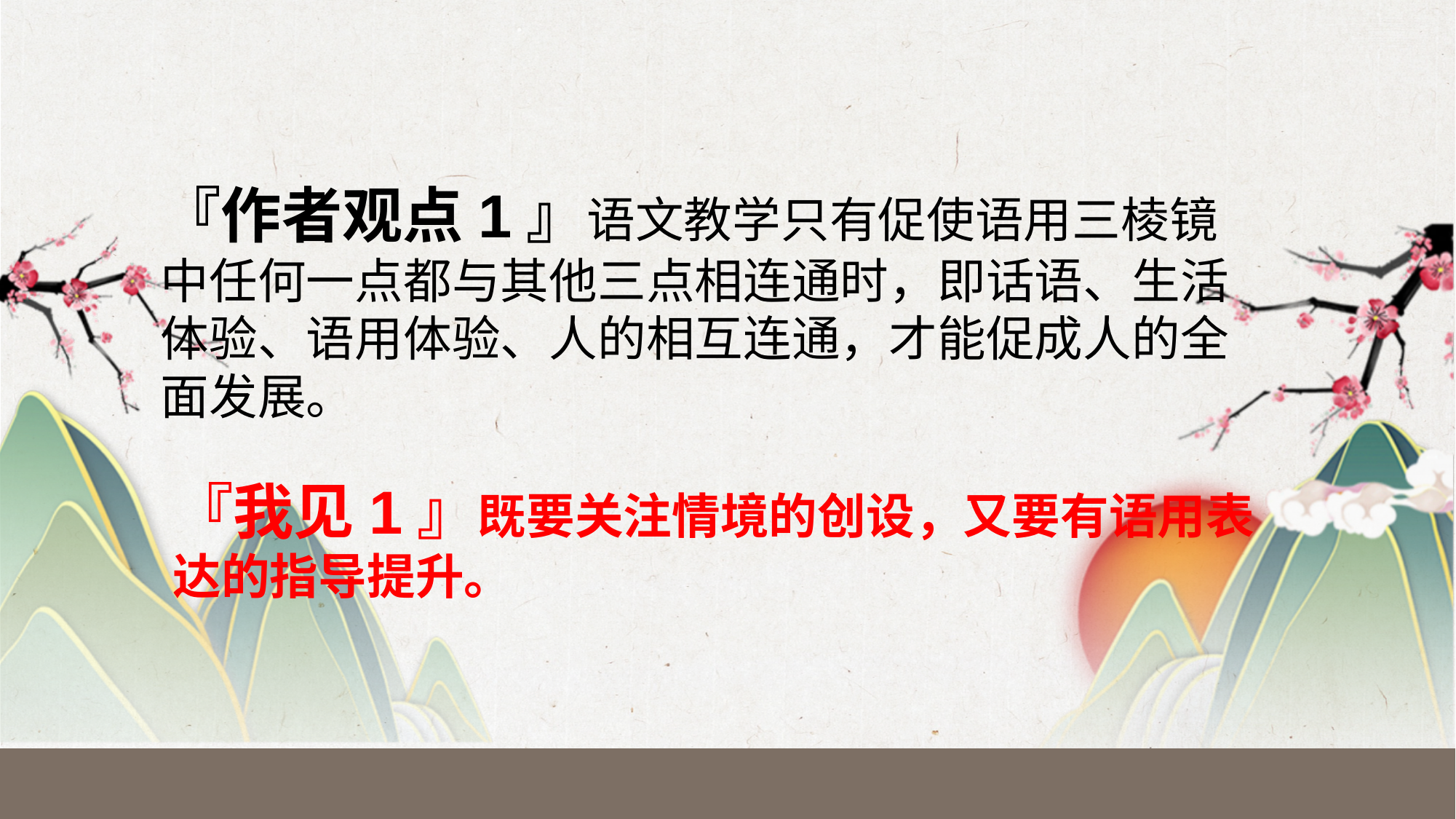

『作者观点1』语文教学只有促使语用三棱镜中任何一点都与其他三点相连通时，即话语、生活体验、语用体验、人的相互连通，才能促成人的全面发展。
『我见1』既要关注情境的创设，又要有语用表达的指导提升。